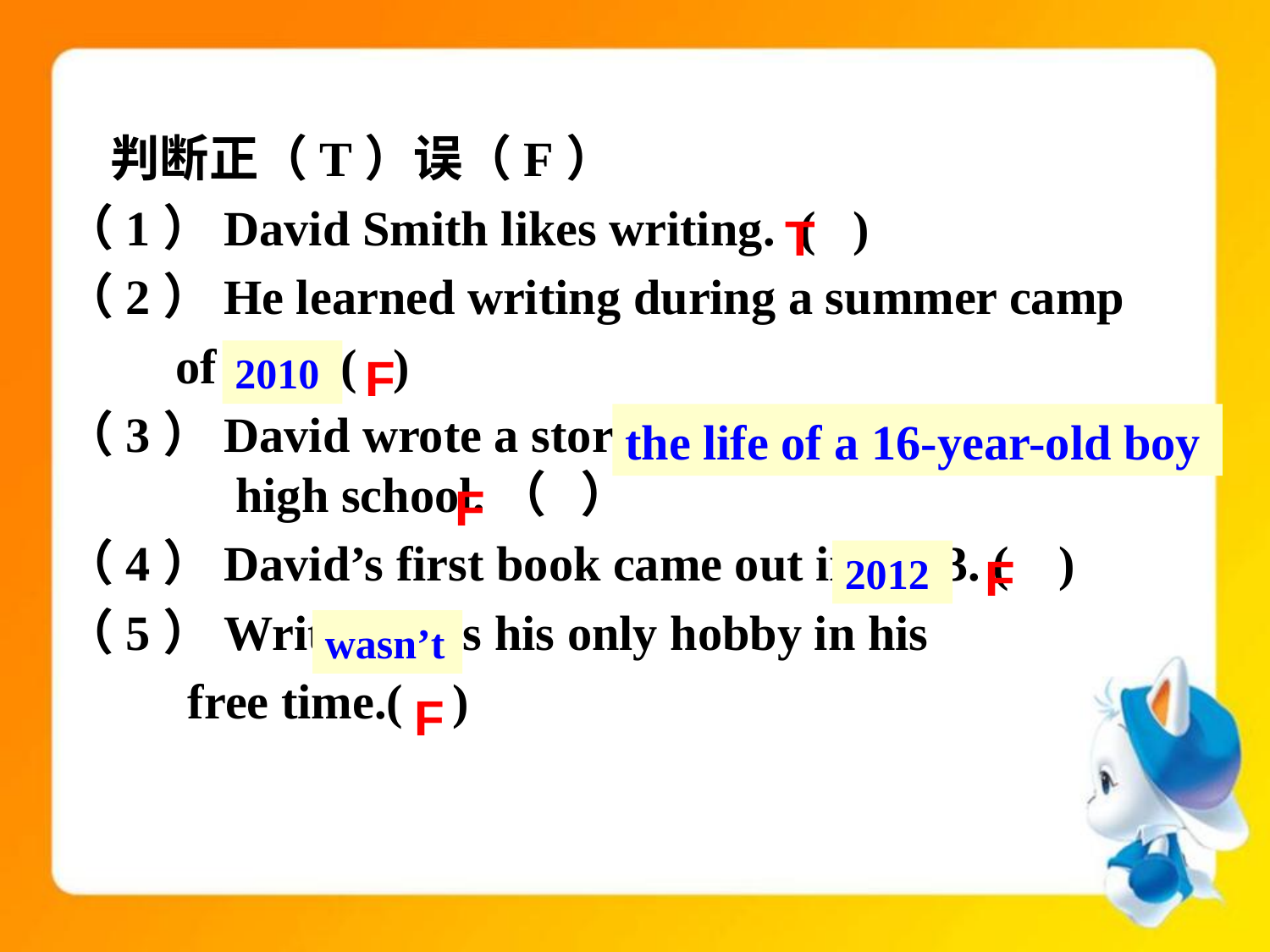

判断正（T）误（F）
（1）David Smith likes writing.  (   )
（2）He learned writing during a summer camp
         of 2000.(   )
（3）David wrote a story about his life in senior                high school.（   ）
（4）David’s first book came out in 2003. (    )
（5）Writing was his only hobby in his
          free time.(    )
T
2010
F
the life of a 16-year-old boy
F
2012
F
wasn’t
F